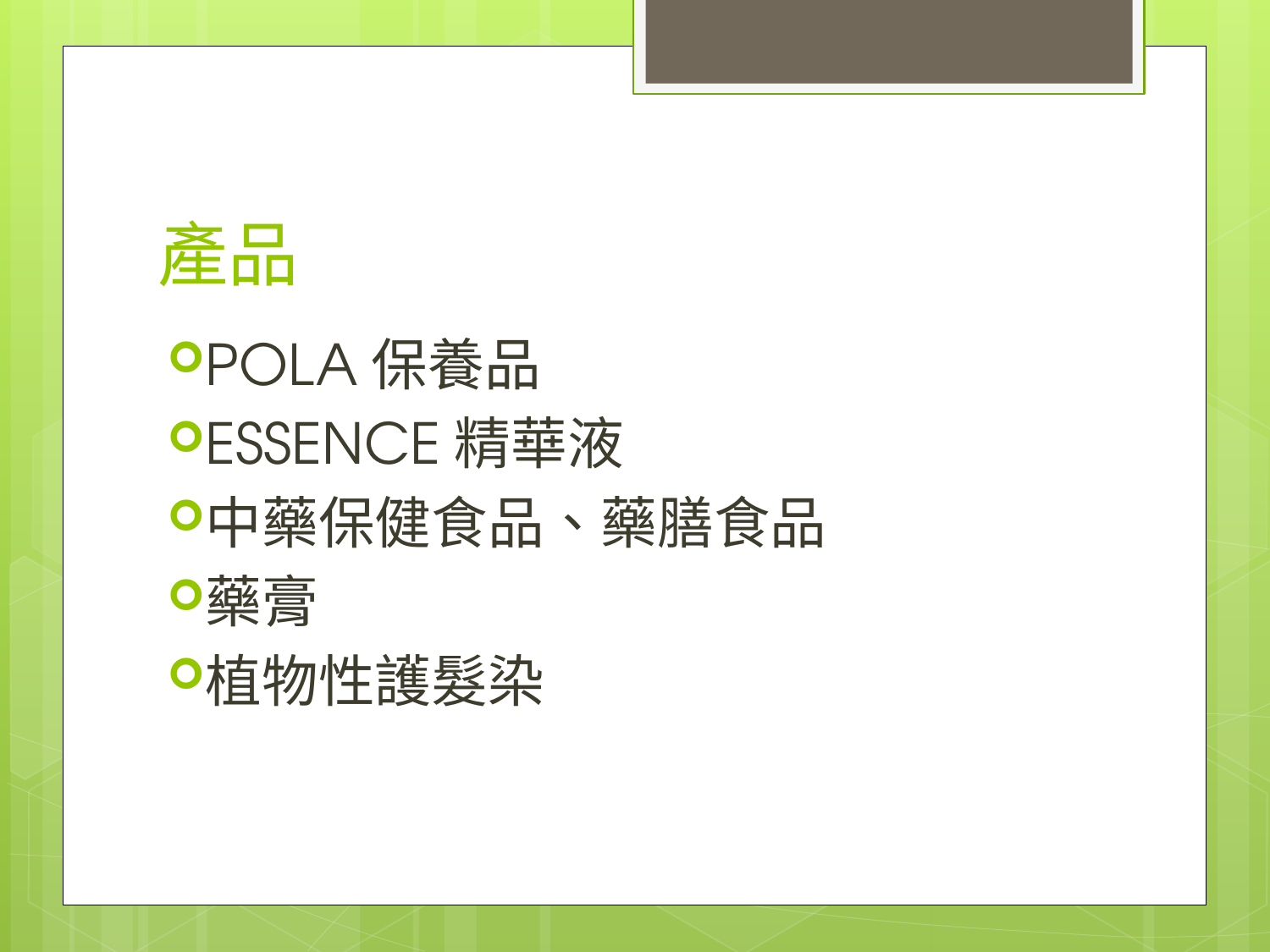

# 產品
POLA保養品
ESSENCE精華液
中藥保健食品、藥膳食品
藥膏
植物性護髮染